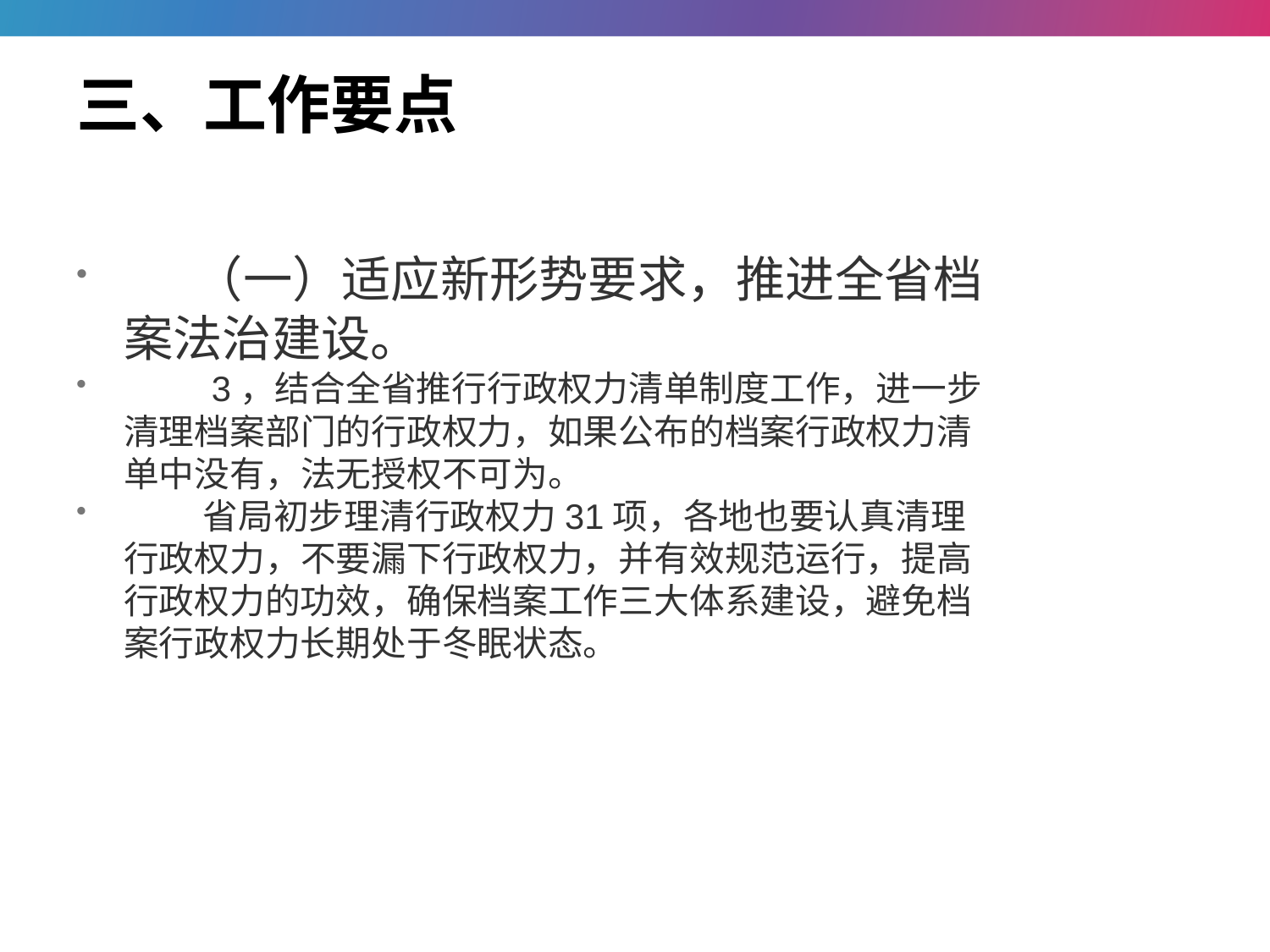

# 三、工作要点
       （一）适应新形势要求，推进全省档案法治建设。
         3，结合全省推行行政权力清单制度工作，进一步清理档案部门的行政权力，如果公布的档案行政权力清单中没有，法无授权不可为。
         省局初步理清行政权力31项，各地也要认真清理行政权力，不要漏下行政权力，并有效规范运行，提高行政权力的功效，确保档案工作三大体系建设，避免档案行政权力长期处于冬眠状态。